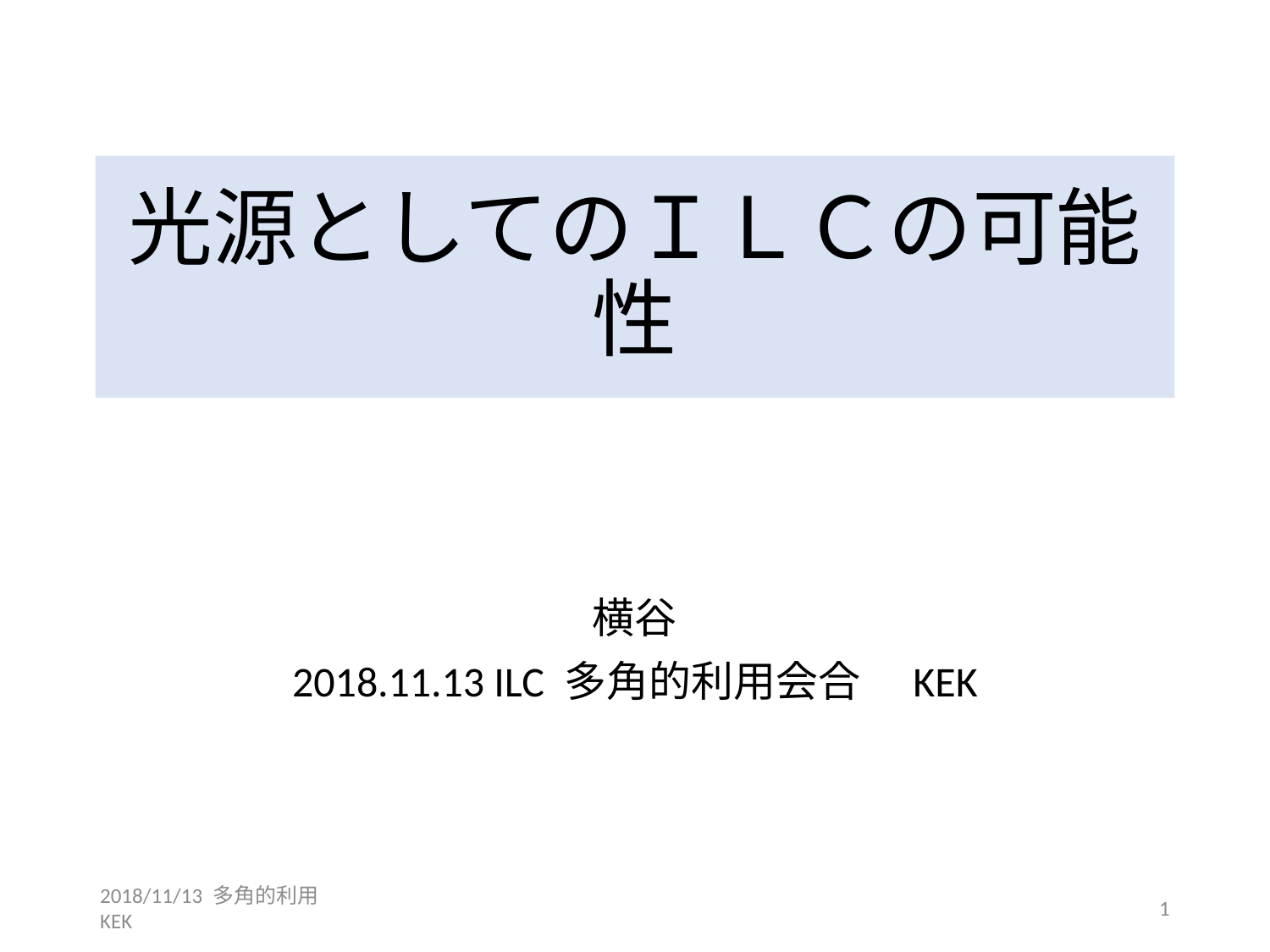

# 光源としてのＩＬＣの可能性
横谷
2018.11.13 ILC 多角的利用会合　KEK
2018/11/13 多角的利用 KEK
1